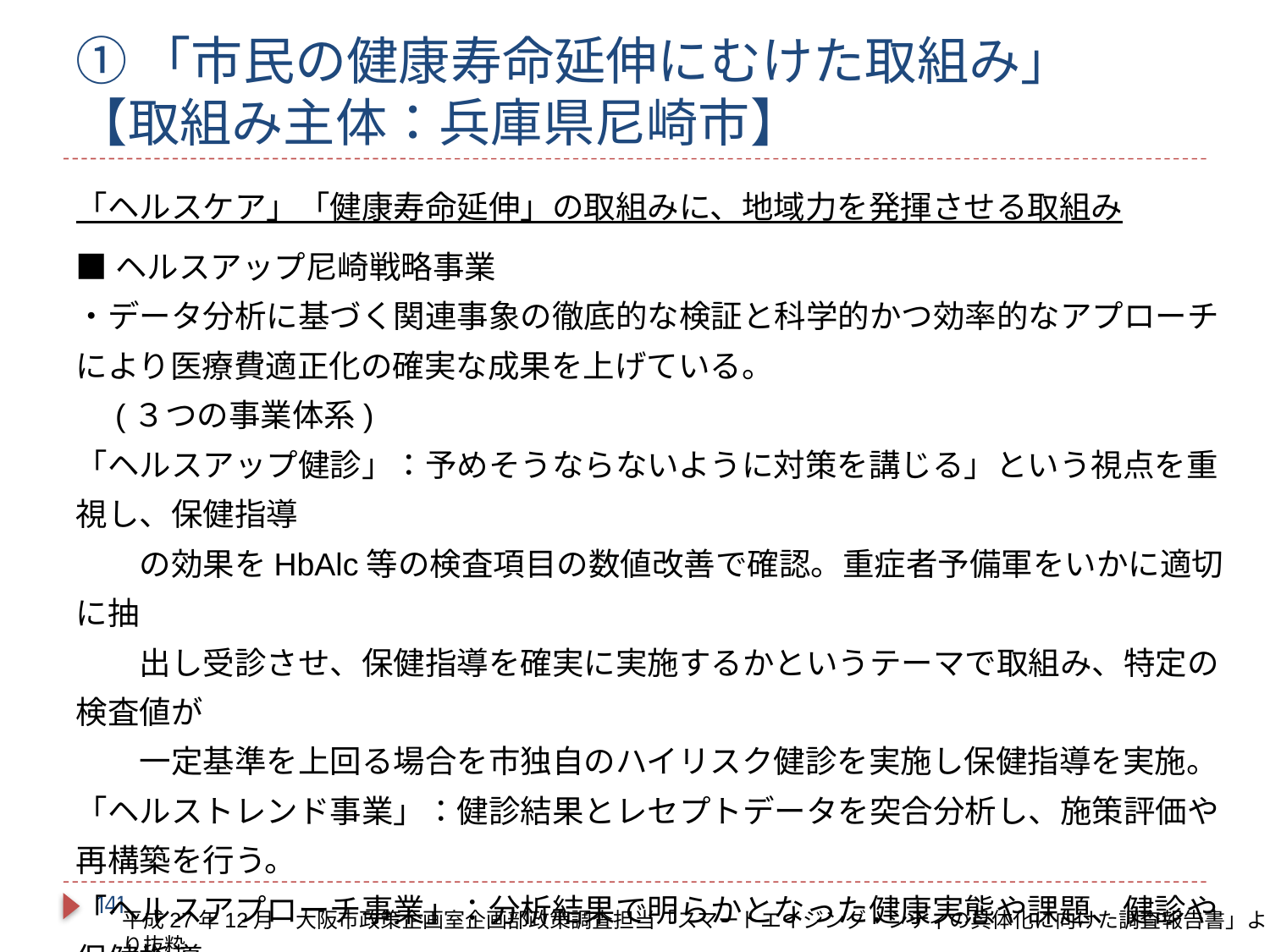

# ①「市民の健康寿命延伸にむけた取組み」 【取組み主体：兵庫県尼崎市】
「ヘルスケア」「健康寿命延伸」の取組みに、地域力を発揮させる取組み
■ヘルスアップ尼崎戦略事業
・データ分析に基づく関連事象の徹底的な検証と科学的かつ効率的なアプローチにより医療費適正化の確実な成果を上げている。
　(３つの事業体系)
「ヘルスアップ健診」：予めそうならないように対策を講じる」という視点を重視し、保健指導　
　　の効果をHbAlc等の検査項目の数値改善で確認。重症者予備軍をいかに適切に抽
　　出し受診させ、保健指導を確実に実施するかというテーマで取組み、特定の検査値が
　　一定基準を上回る場合を市独自のハイリスク健診を実施し保健指導を実施。
「ヘルストレンド事業」：健診結果とレセプトデータを突合分析し、施策評価や再構築を行う。
「ヘルスアプローチ事業」：分析結果で明らかとなった健康実態や課題、健診や保健指導
 　の意義を幅広く市民に提供。

141
平成27年12月　大阪市政策企画室企画部政策調査担当「スマートエイジング・シティの具体化に向けた調査報告書」より抜粋